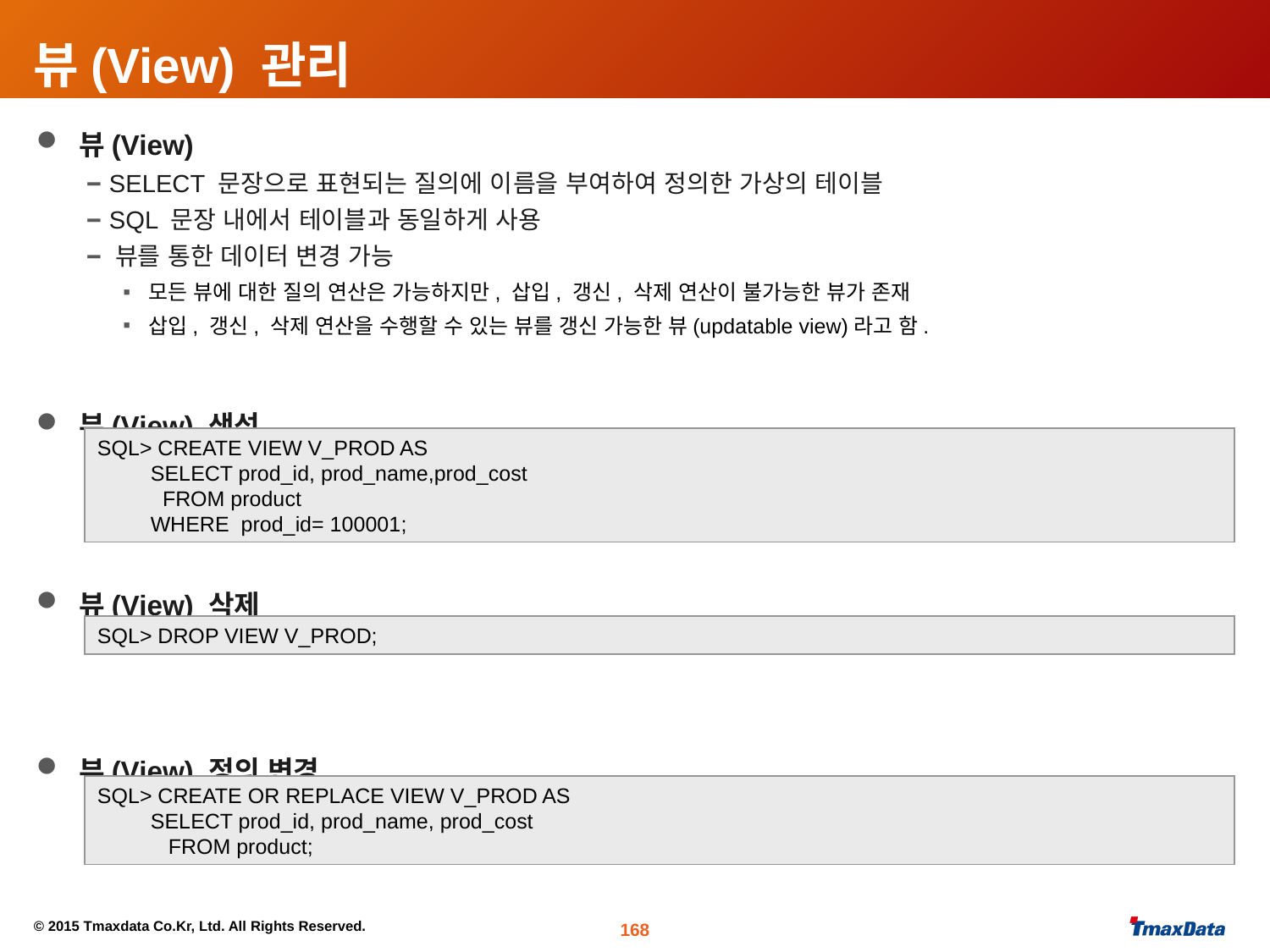

# 뷰(View) 관리
 뷰(View)
 SELECT 문장으로 표현되는 질의에 이름을 부여하여 정의한 가상의 테이블
 SQL 문장 내에서 테이블과 동일하게 사용
 뷰를 통한 데이터 변경 가능
모든 뷰에 대한 질의 연산은 가능하지만, 삽입, 갱신, 삭제 연산이 불가능한 뷰가 존재
삽입, 갱신, 삭제 연산을 수행할 수 있는 뷰를 갱신 가능한 뷰(updatable view)라고 함.

 뷰(View) 생성

 뷰(View) 삭제

 뷰(View) 정의 변경
 뷰의 정의 변경은 저장된 SQL구문을 새로 생성하는 것이므로 삭제 후 새로 생성

SQL> CREATE VIEW V_PROD AS
         SELECT prod_id, prod_name,prod_cost
           FROM product
         WHERE  prod_id= 100001;
SQL> DROP VIEW V_PROD;
SQL> CREATE OR REPLACE VIEW V_PROD AS
         SELECT prod_id, prod_name, prod_cost
            FROM product;